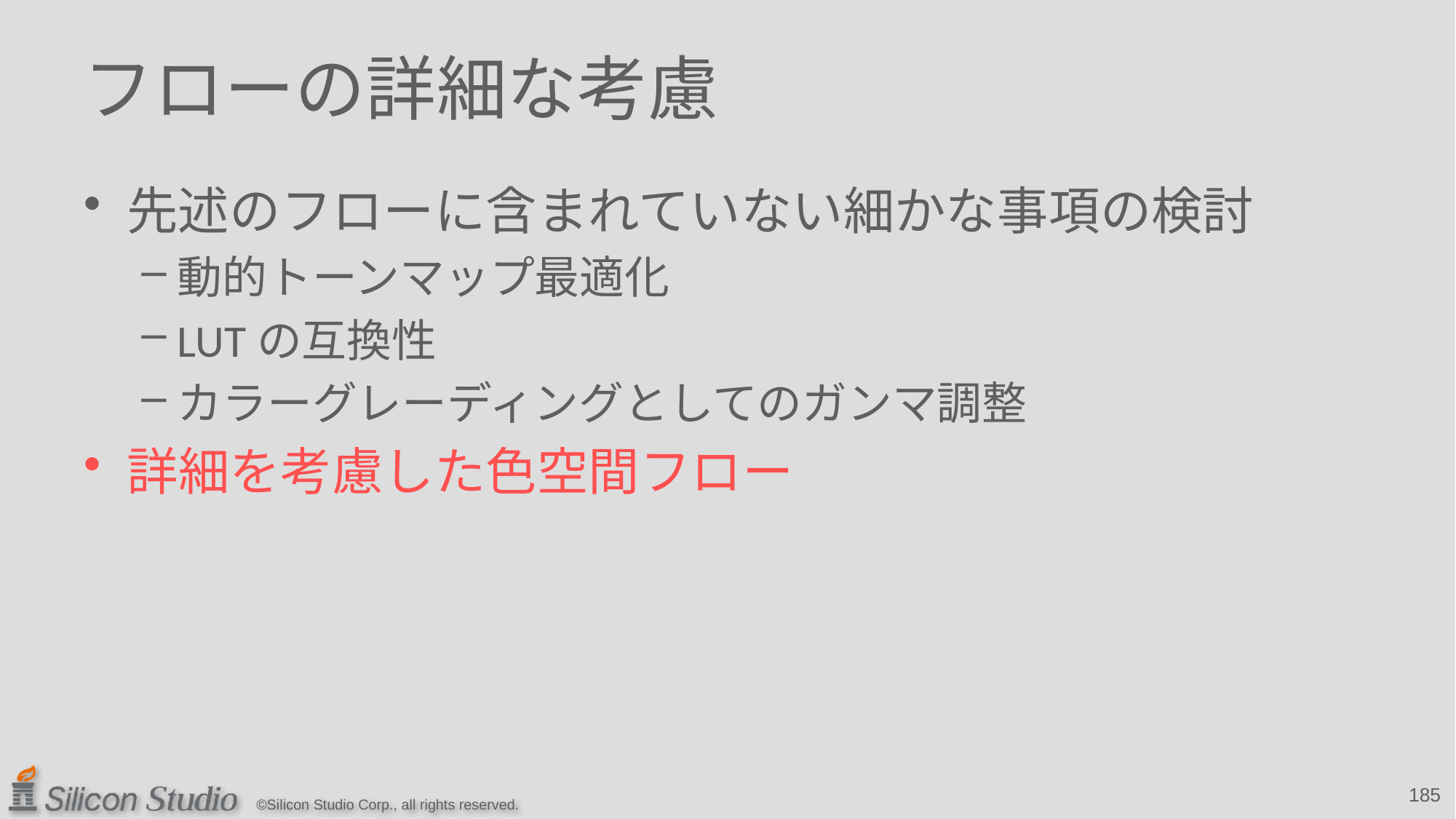

# フローの詳細な考慮
先述のフローに含まれていない細かな事項の検討
動的トーンマップ最適化
LUTの互換性
カラーグレーディングとしてのガンマ調整
詳細を考慮した色空間フロー

185